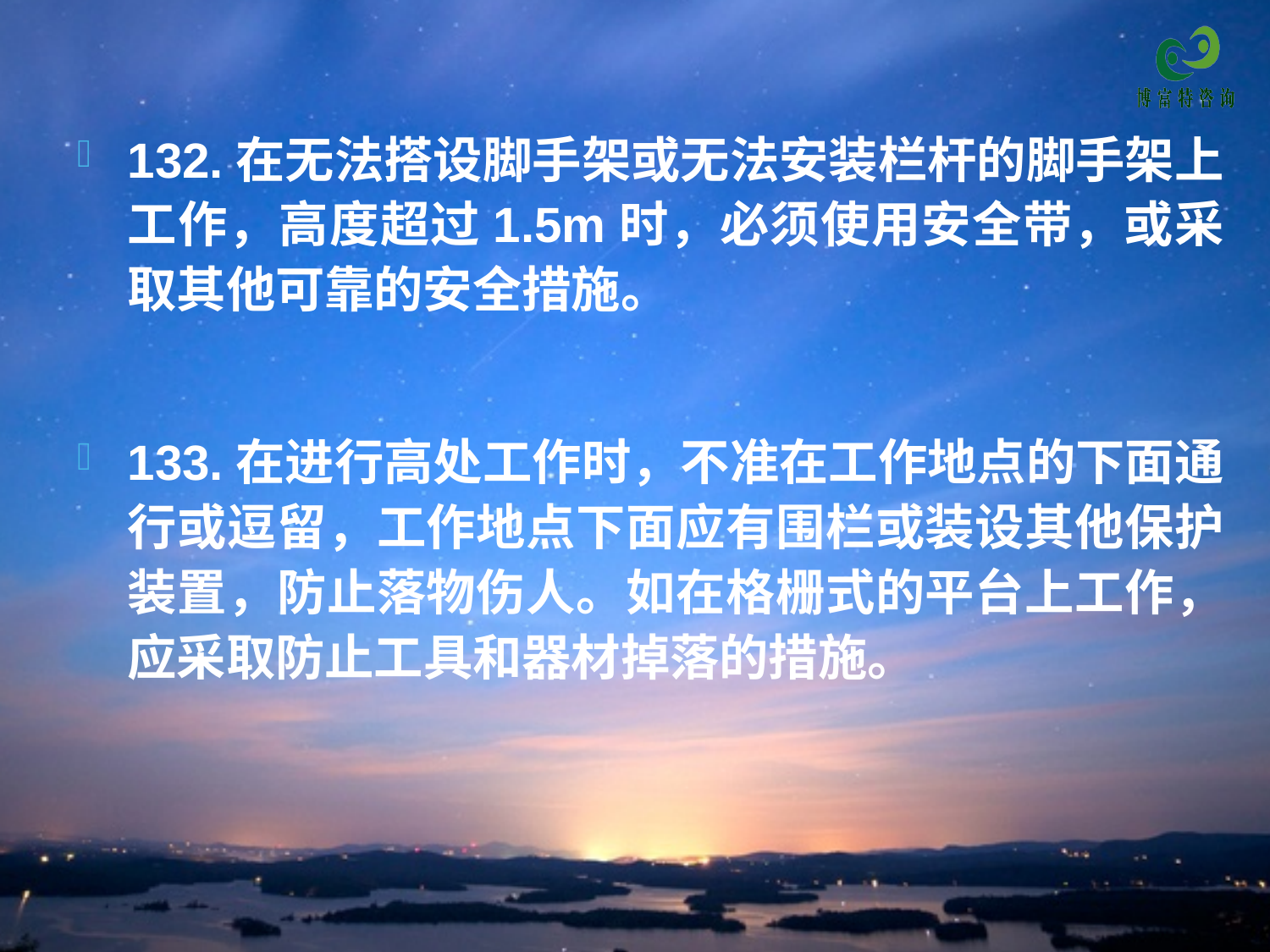

132.在无法搭设脚手架或无法安装栏杆的脚手架上工作，高度超过1.5m时，必须使用安全带，或采取其他可靠的安全措施。

133.在进行高处工作时，不准在工作地点的下面通行或逗留，工作地点下面应有围栏或装设其他保护装置，防止落物伤人。如在格栅式的平台上工作，应采取防止工具和器材掉落的措施。